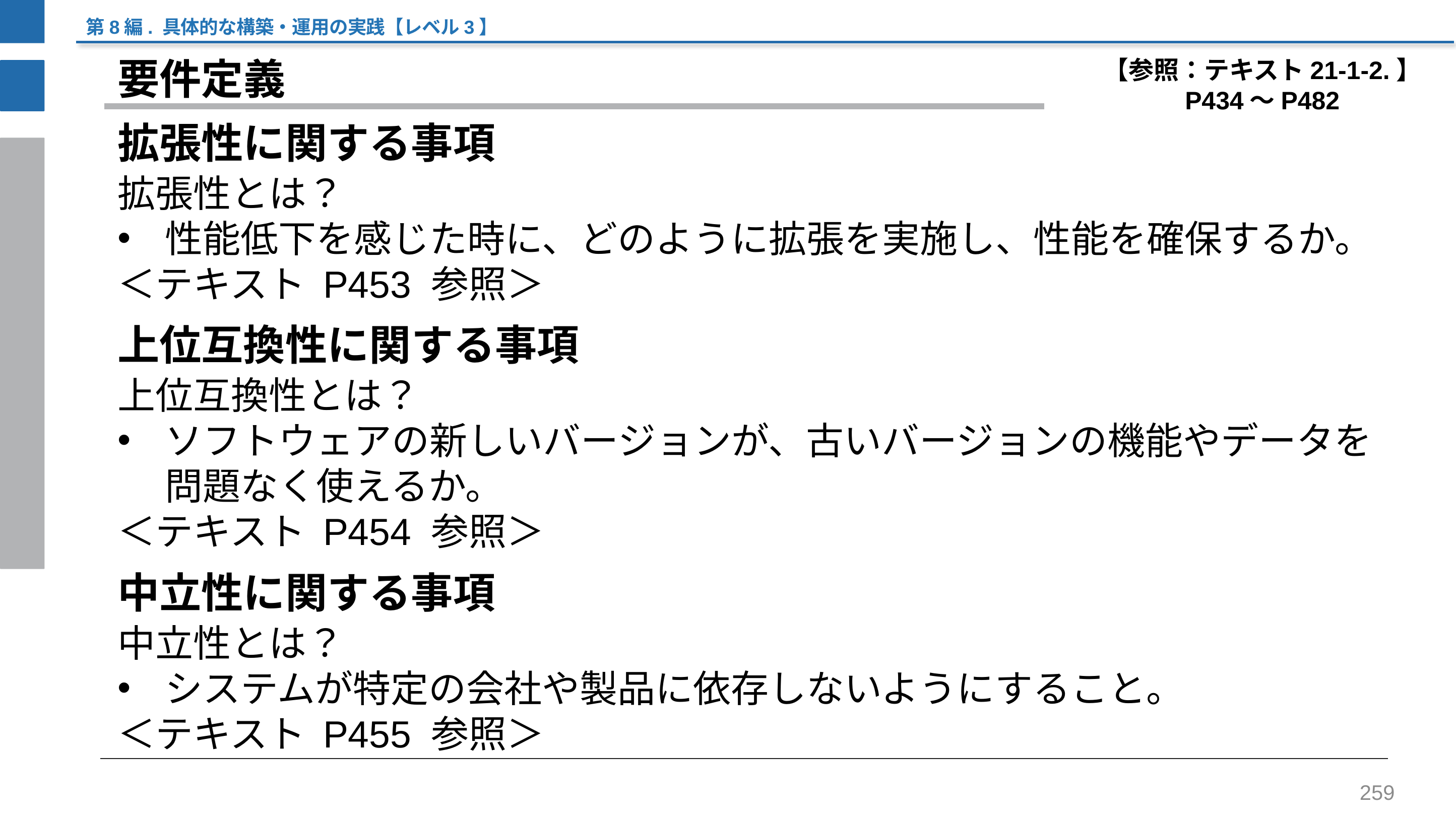

第8編. 具体的な構築・運用の実践【レベル3】
【参照：テキスト21-1-2.】
P434～P482
要件定義
拡張性に関する事項
拡張性とは？
性能低下を感じた時に、どのように拡張を実施し、性能を確保するか。
＜テキスト P453 参照＞
上位互換性に関する事項
上位互換性とは？
ソフトウェアの新しいバージョンが、古いバージョンの機能やデータを問題なく使えるか。
＜テキスト P454 参照＞
中立性に関する事項
中立性とは？
システムが特定の会社や製品に依存しないようにすること。
＜テキスト P455 参照＞
259